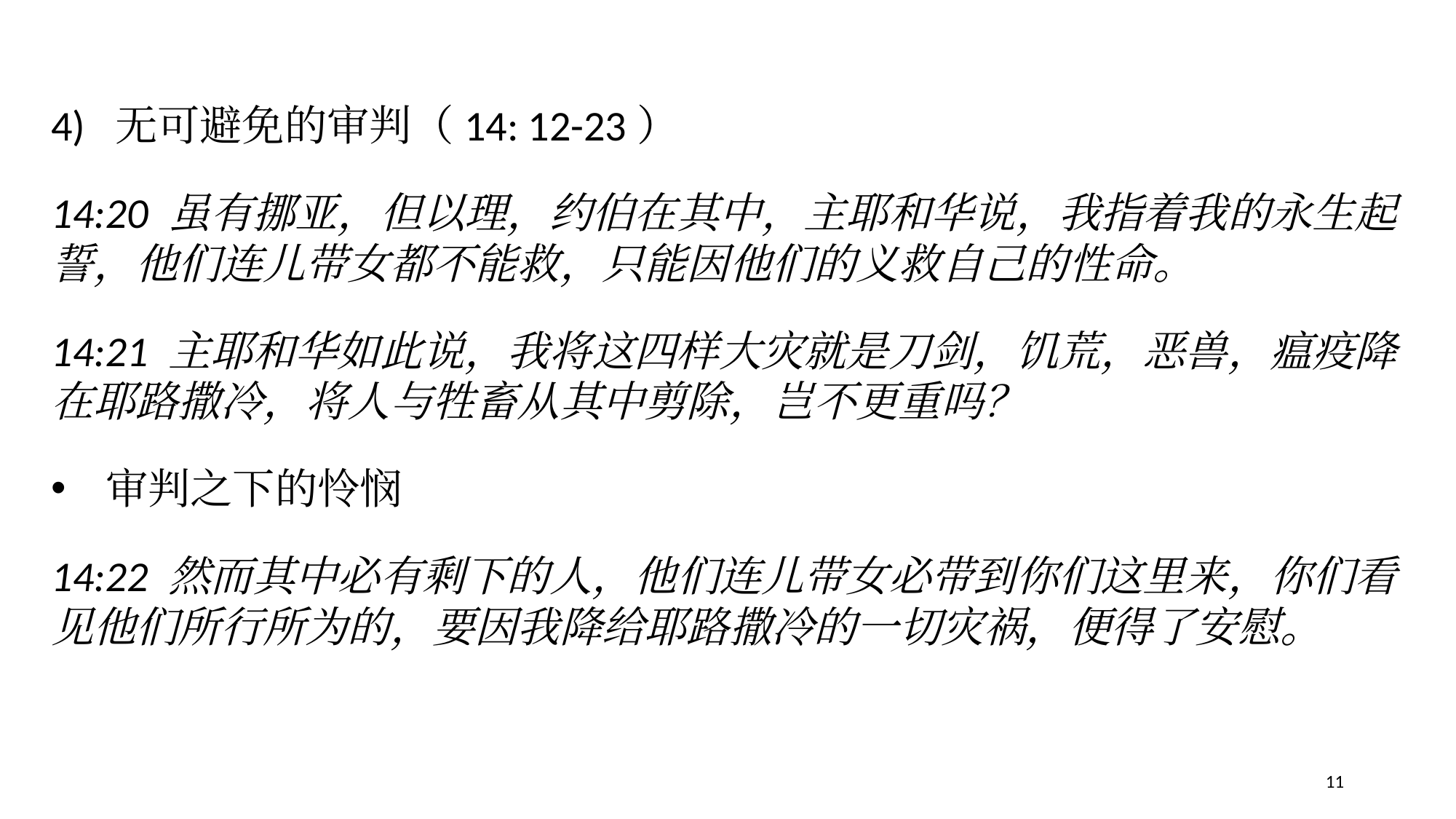

4)  无可避免的审判（14: 12-23）
14:20 虽有挪亚，但以理，约伯在其中，主耶和华说，我指着我的永生起誓，他们连儿带女都不能救，只能因他们的义救自己的性命。
14:21 主耶和华如此说，我将这四样大灾就是刀剑，饥荒，恶兽，瘟疫降在耶路撒冷，将人与牲畜从其中剪除，岂不更重吗？
审判之下的怜悯
14:22 然而其中必有剩下的人，他们连儿带女必带到你们这里来，你们看见他们所行所为的，要因我降给耶路撒冷的一切灾祸，便得了安慰。
11